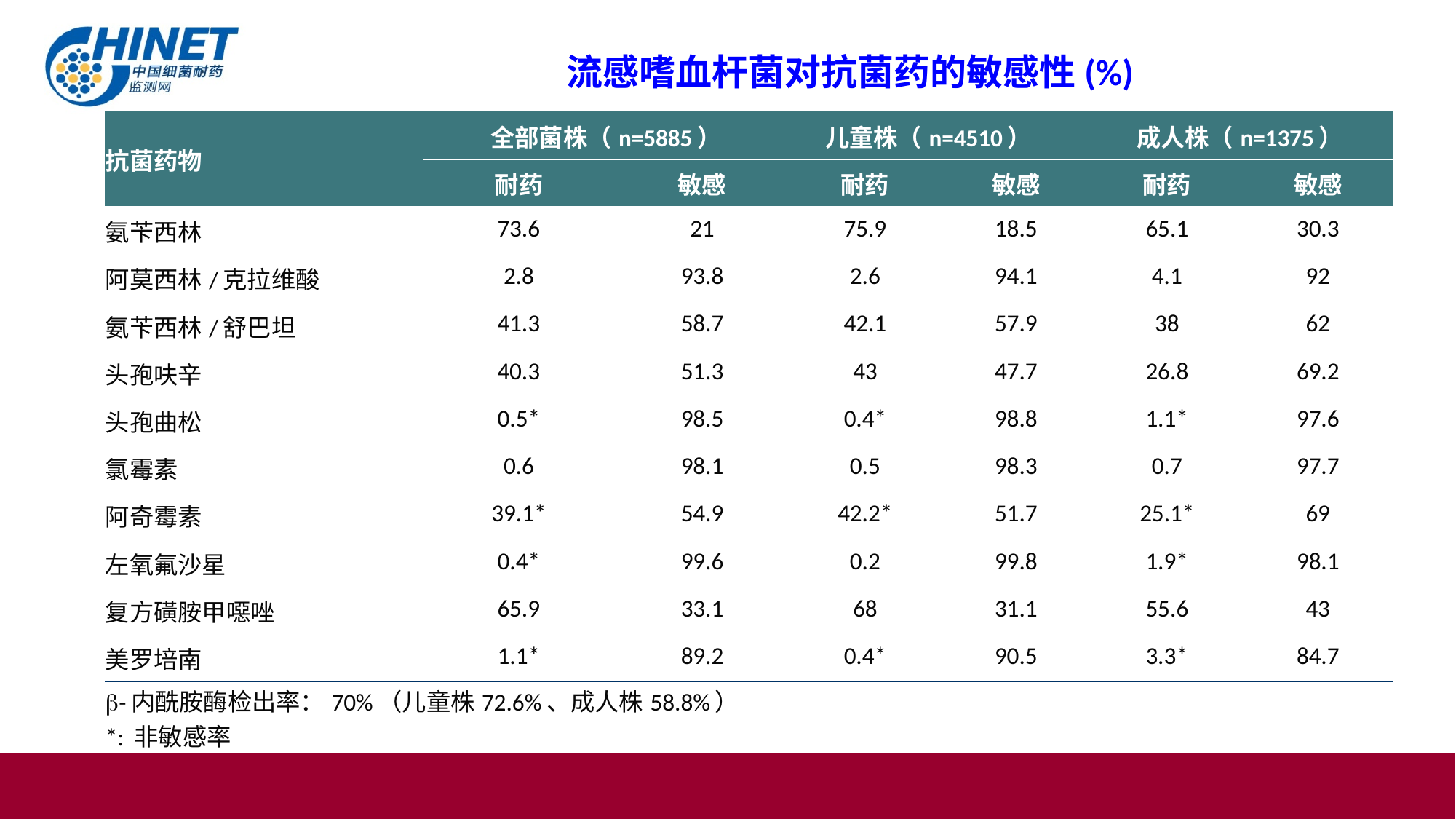

流感嗜血杆菌对抗菌药的敏感性(%)
| 抗菌药物 | 全部菌株（n=5885） |  | 儿童株（n=4510） |  | 成人株（n=1375） |  |
| --- | --- | --- | --- | --- | --- | --- |
|  | 耐药 | 敏感 | 耐药 | 敏感 | 耐药 | 敏感 |
| 氨苄西林 | 73.6 | 21 | 75.9 | 18.5 | 65.1 | 30.3 |
| 阿莫西林/克拉维酸 | 2.8 | 93.8 | 2.6 | 94.1 | 4.1 | 92 |
| 氨苄西林/舒巴坦 | 41.3 | 58.7 | 42.1 | 57.9 | 38 | 62 |
| 头孢呋辛 | 40.3 | 51.3 | 43 | 47.7 | 26.8 | 69.2 |
| 头孢曲松 | 0.5\* | 98.5 | 0.4\* | 98.8 | 1.1\* | 97.6 |
| 氯霉素 | 0.6 | 98.1 | 0.5 | 98.3 | 0.7 | 97.7 |
| 阿奇霉素 | 39.1\* | 54.9 | 42.2\* | 51.7 | 25.1\* | 69 |
| 左氧氟沙星 | 0.4\* | 99.6 | 0.2 | 99.8 | 1.9\* | 98.1 |
| 复方磺胺甲噁唑 | 65.9 | 33.1 | 68 | 31.1 | 55.6 | 43 |
| 美罗培南 | 1.1\* | 89.2 | 0.4\* | 90.5 | 3.3\* | 84.7 |
| β-内酰胺酶检出率：70%（儿童株72.6%、成人株58.8%） \*: 非敏感率 |  |  |  |  |  |  |